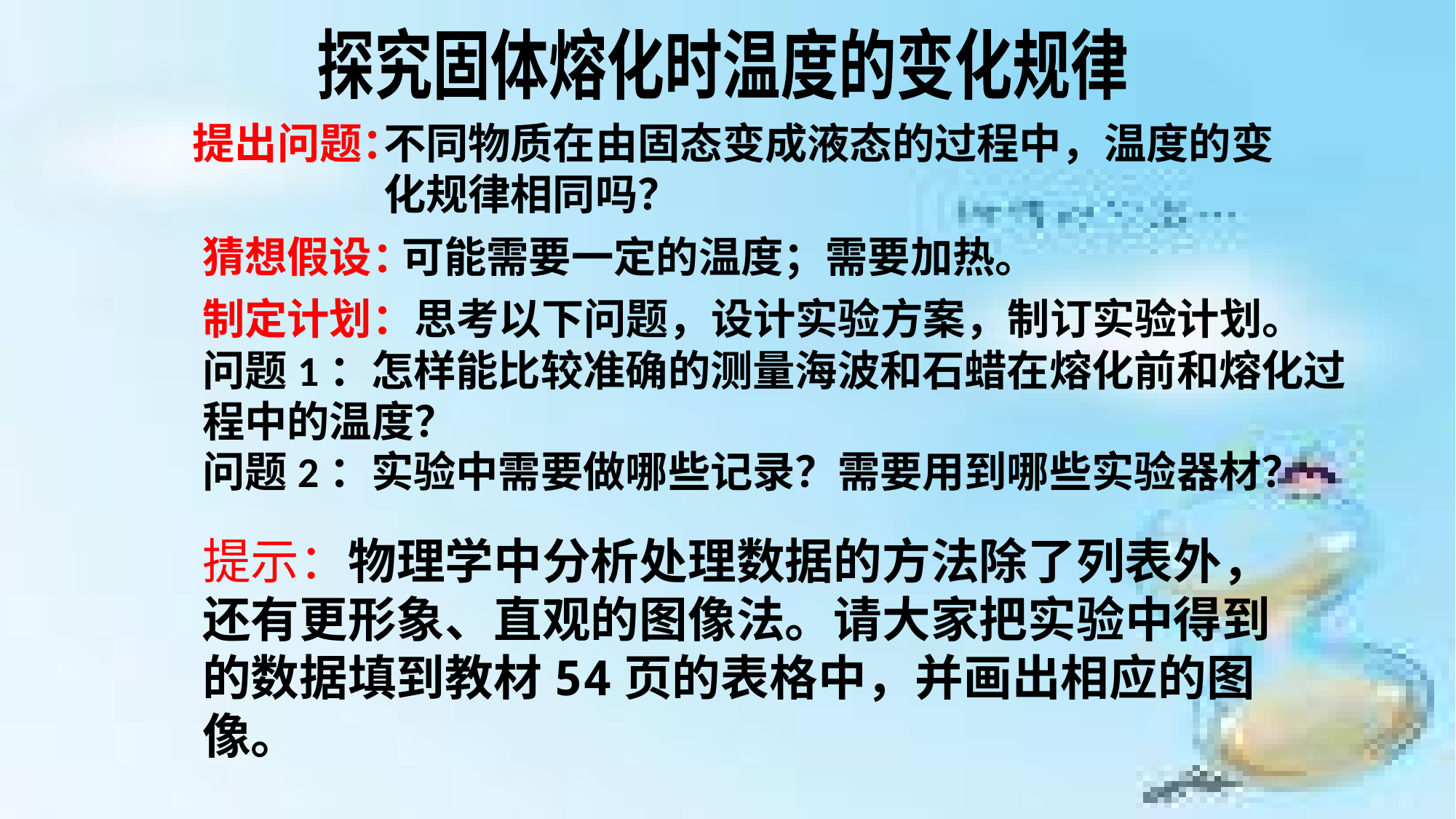

探究固体熔化时温度的变化规律
提出问题：
不同物质在由固态变成液态的过程中，温度的变化规律相同吗？
猜想假设：
可能需要一定的温度；需要加热。
制定计划：思考以下问题，设计实验方案，制订实验计划。
问题1：怎样能比较准确的测量海波和石蜡在熔化前和熔化过程中的温度？
问题2：实验中需要做哪些记录？需要用到哪些实验器材？
提示：物理学中分析处理数据的方法除了列表外，还有更形象、直观的图像法。请大家把实验中得到的数据填到教材54页的表格中，并画出相应的图像。